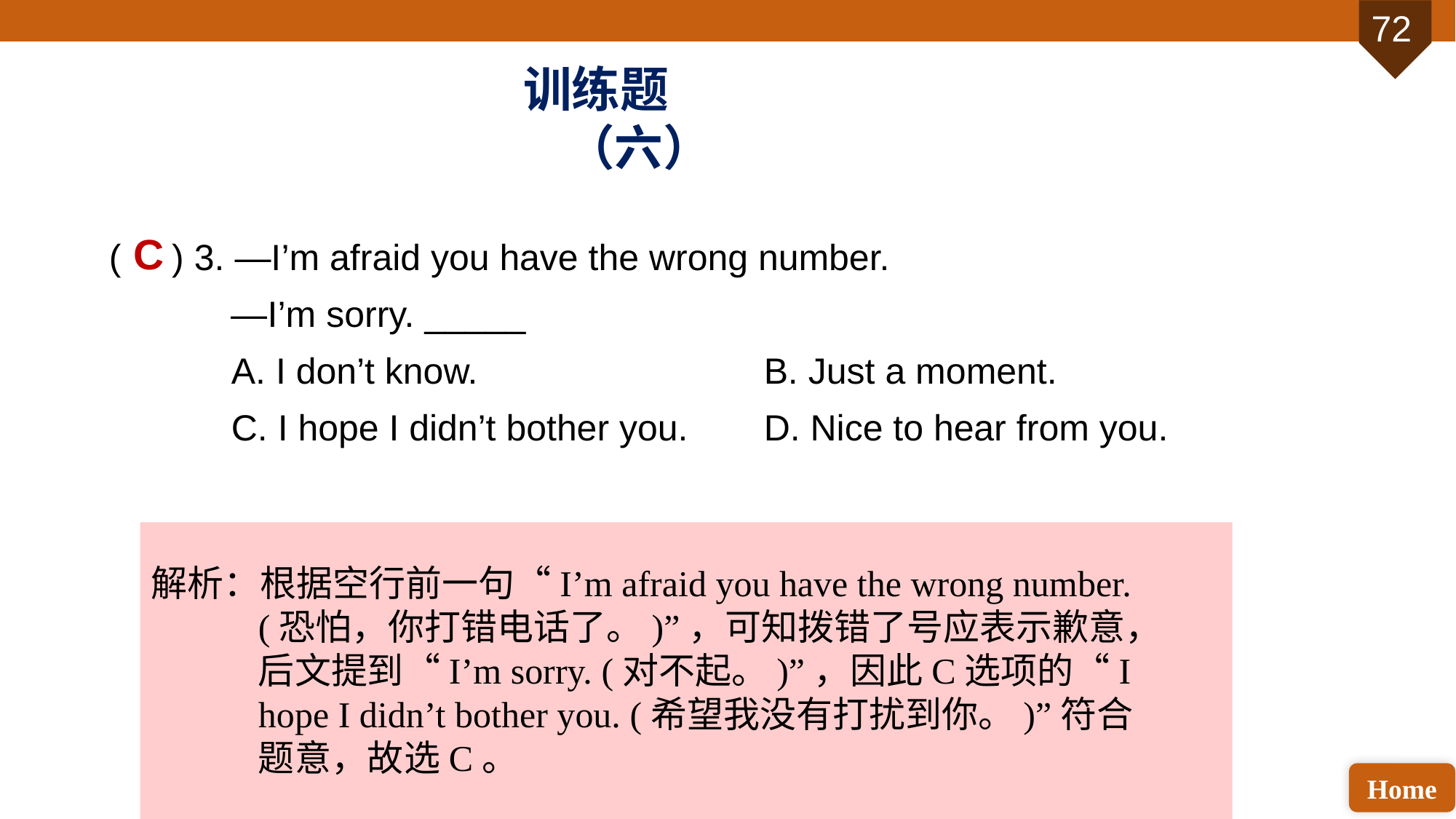

训练题（六）
(     ) 3. —I’m afraid you have the wrong number.
            —I’m sorry. _____
            A. I don’t know. 			B. Just a moment.
            C. I hope I didn’t bother you. 	D. Nice to hear from you.
C

解析：根据空行前一句“I’m afraid you have the wrong number. (恐怕，你打错电话了。)”，可知拨错了号应表示歉意，后文提到“I’m sorry. (对不起。)”，因此C选项的“I hope I didn’t bother you. (希望我没有打扰到你。)”符合题意，故选C。